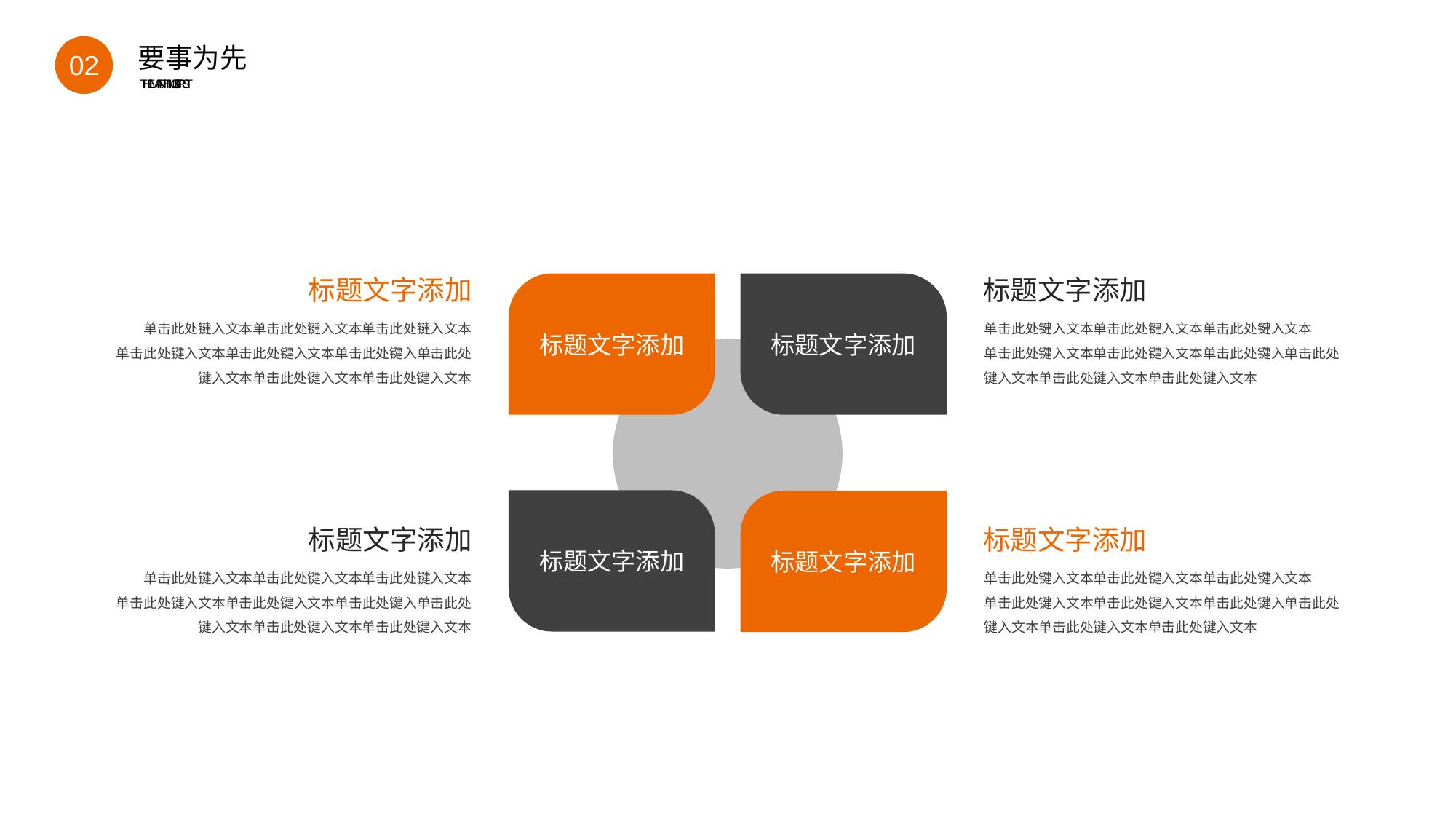

BY YUSHEN

02
要事为先
THE MAIN THING IS FIRST
标题文字添加
单击此处键入文本单击此处键入文本单击此处键入文本
单击此处键入文本单击此处键入文本单击此处键入单击此处键入文本单击此处键入文本单击此处键入文本
标题文字添加
标题文字添加
单击此处键入文本单击此处键入文本单击此处键入文本
单击此处键入文本单击此处键入文本单击此处键入单击此处键入文本单击此处键入文本单击此处键入文本
标题文字添加

标题文字添加
标题文字添加
单击此处键入文本单击此处键入文本单击此处键入文本
单击此处键入文本单击此处键入文本单击此处键入单击此处键入文本单击此处键入文本单击此处键入文本
标题文字添加
标题文字添加
单击此处键入文本单击此处键入文本单击此处键入文本
单击此处键入文本单击此处键入文本单击此处键入单击此处键入文本单击此处键入文本单击此处键入文本